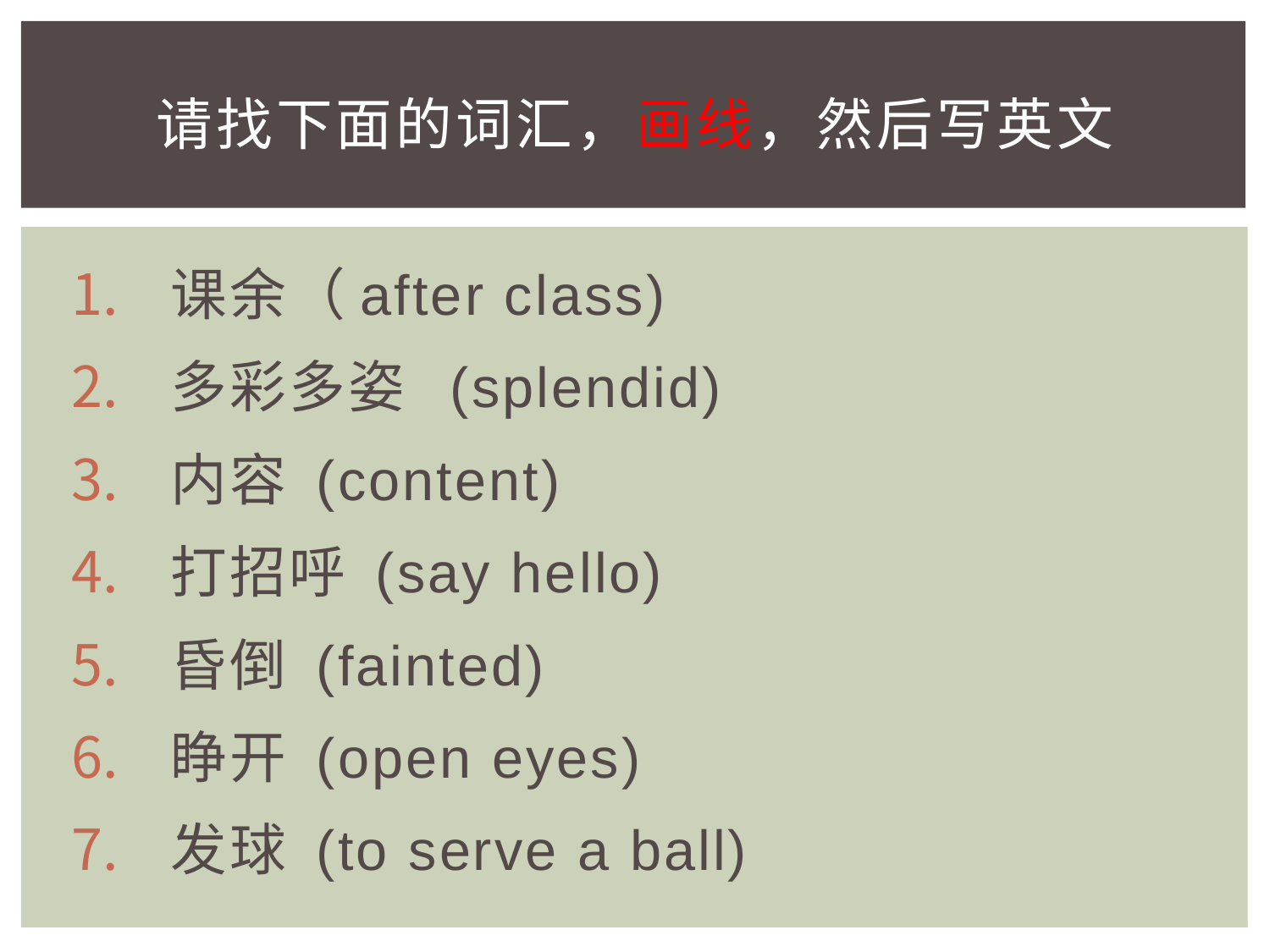

# 请找下面的词汇，画线，然后写英文
课余（after class)
多彩多姿  (splendid)
内容 (content)
打招呼 (say hello)
昏倒 (fainted)
睁开 (open eyes)
发球 (to serve a ball)